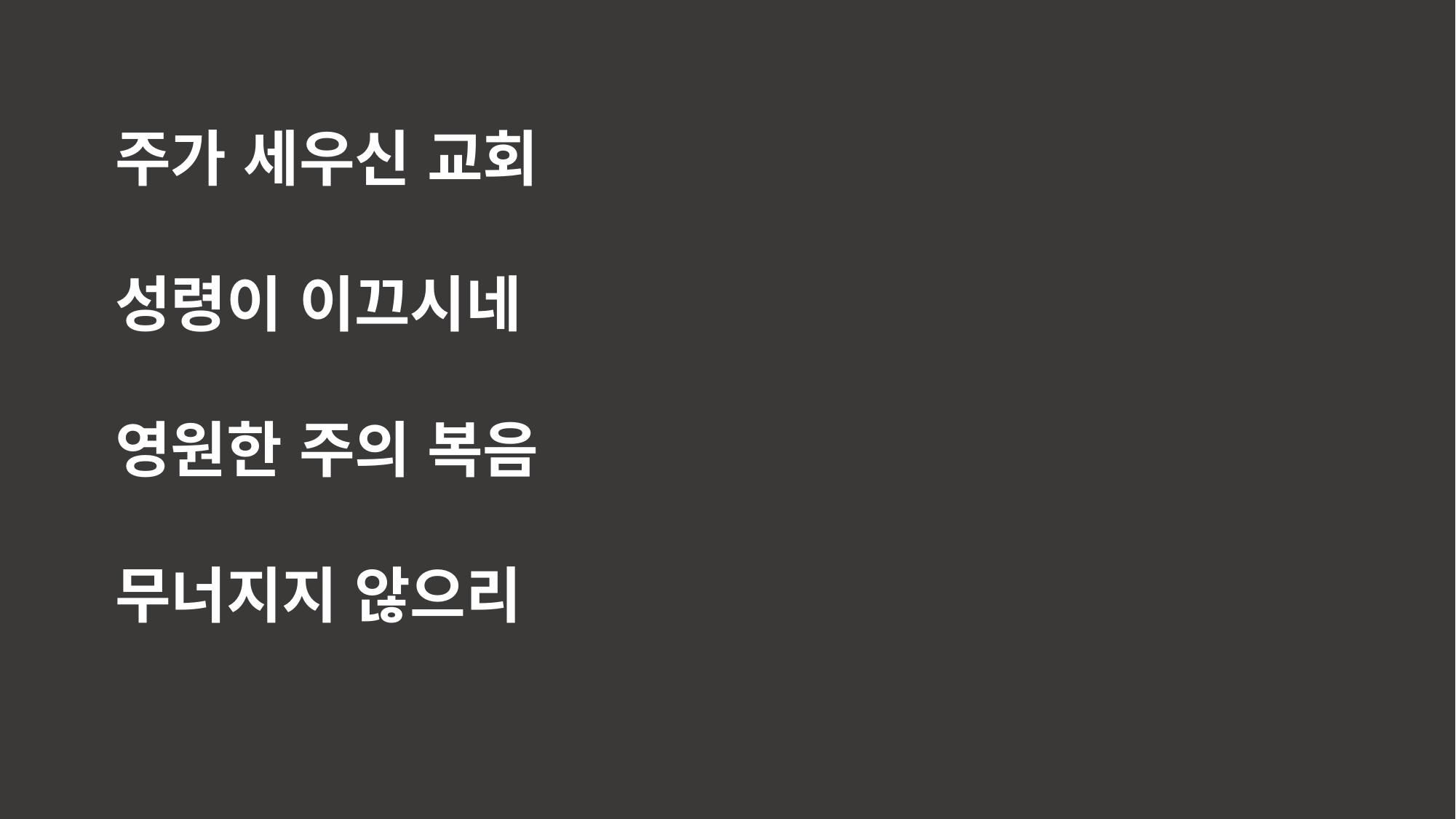

주가 세우신 교회
성령이 이끄시네
영원한 주의 복음
무너지지 않으리